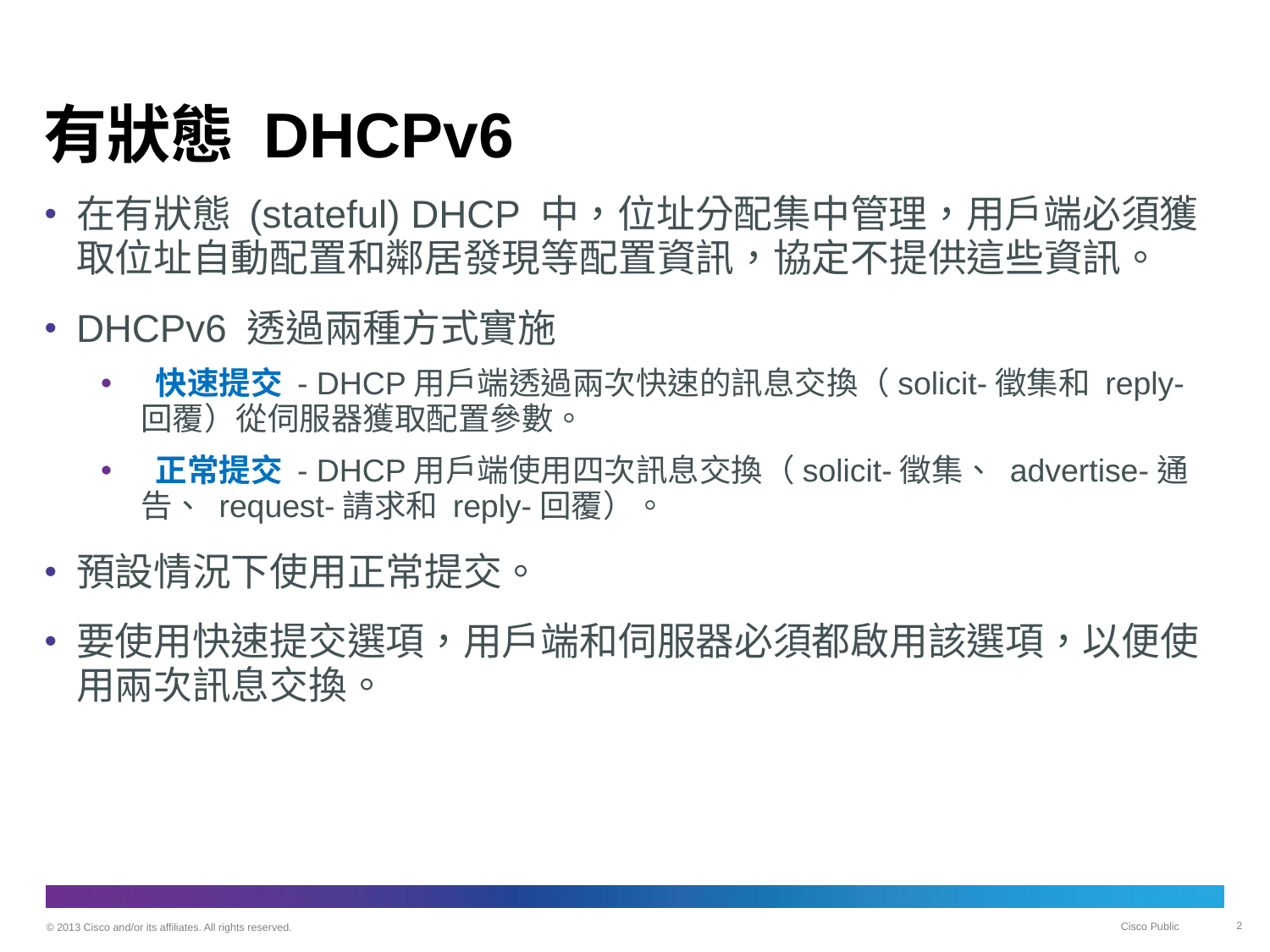

# 有狀態 DHCPv6
在有狀態 (stateful) DHCP 中，位址分配集中管理，用戶端必須獲取位址自動配置和鄰居發現等配置資訊，協定不提供這些資訊。
DHCPv6 透過兩種方式實施
 快速提交 - DHCP用戶端透過兩次快速的訊息交換（solicit-徵集和 reply-回覆）從伺服器獲取配置參數。
 正常提交 - DHCP用戶端使用四次訊息交換（solicit-徵集、 advertise-通告、 request-請求和 reply-回覆）。
預設情況下使用正常提交。
要使用快速提交選項，用戶端和伺服器必須都啟用該選項，以便使用兩次訊息交換。